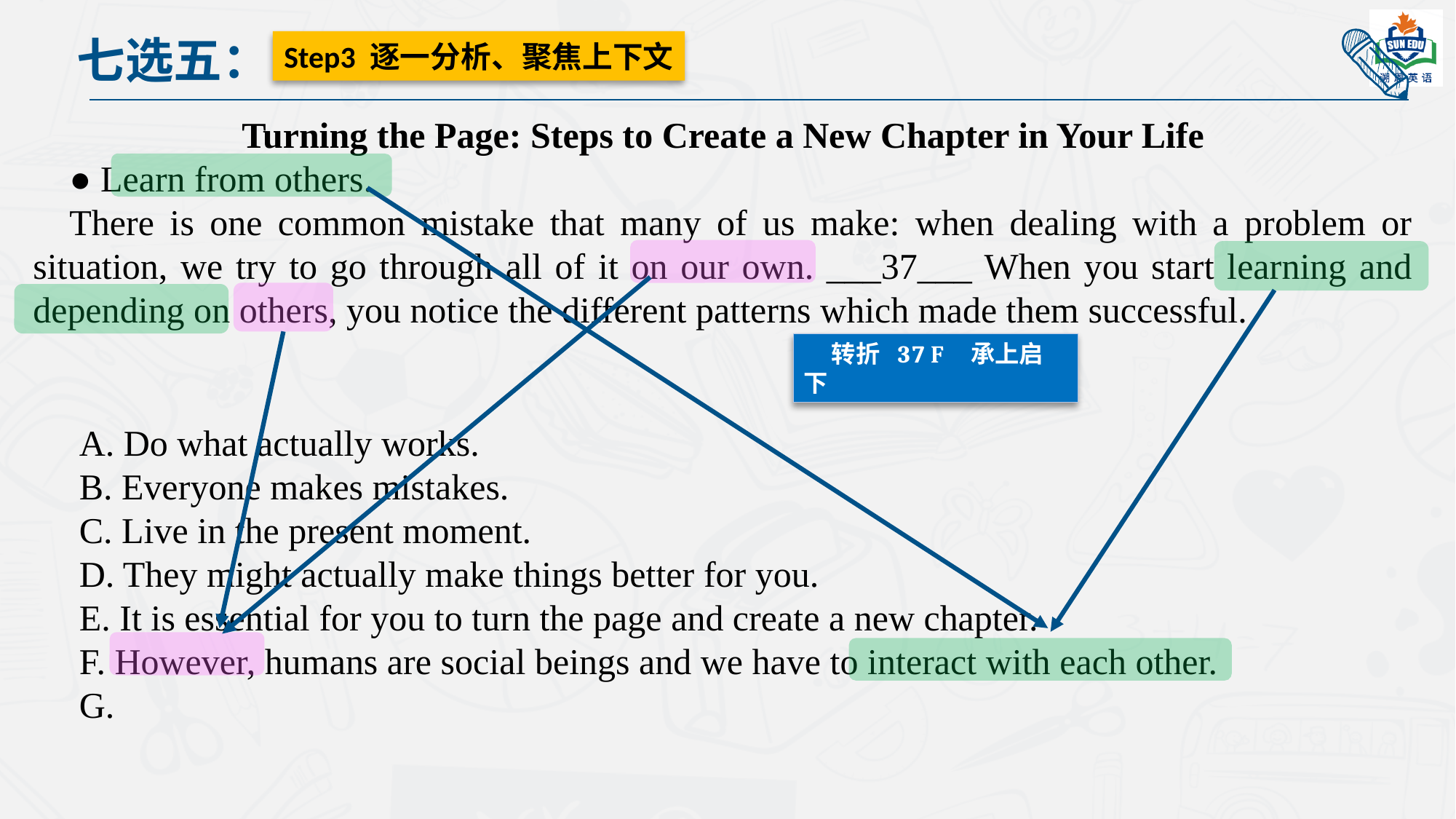

七选五：
Step3 逐一分析、聚焦上下文
Turning the Page: Steps to Create a New Chapter in Your Life
● Learn from others.
There is one common mistake that many of us make: when dealing with a problem or situation, we try to go through all of it on our own. ___37___ When you start learning and depending on others, you notice the different patterns which made them successful.

    转折  37 F    承上启下
A. Do what actually works.
B. Everyone makes mistakes.
C. Live in the present moment.
D. They might actually make things better for you.
E. It is essential for you to turn the page and create a new chapter.
F. However, humans are social beings and we have to interact with each other.
G.